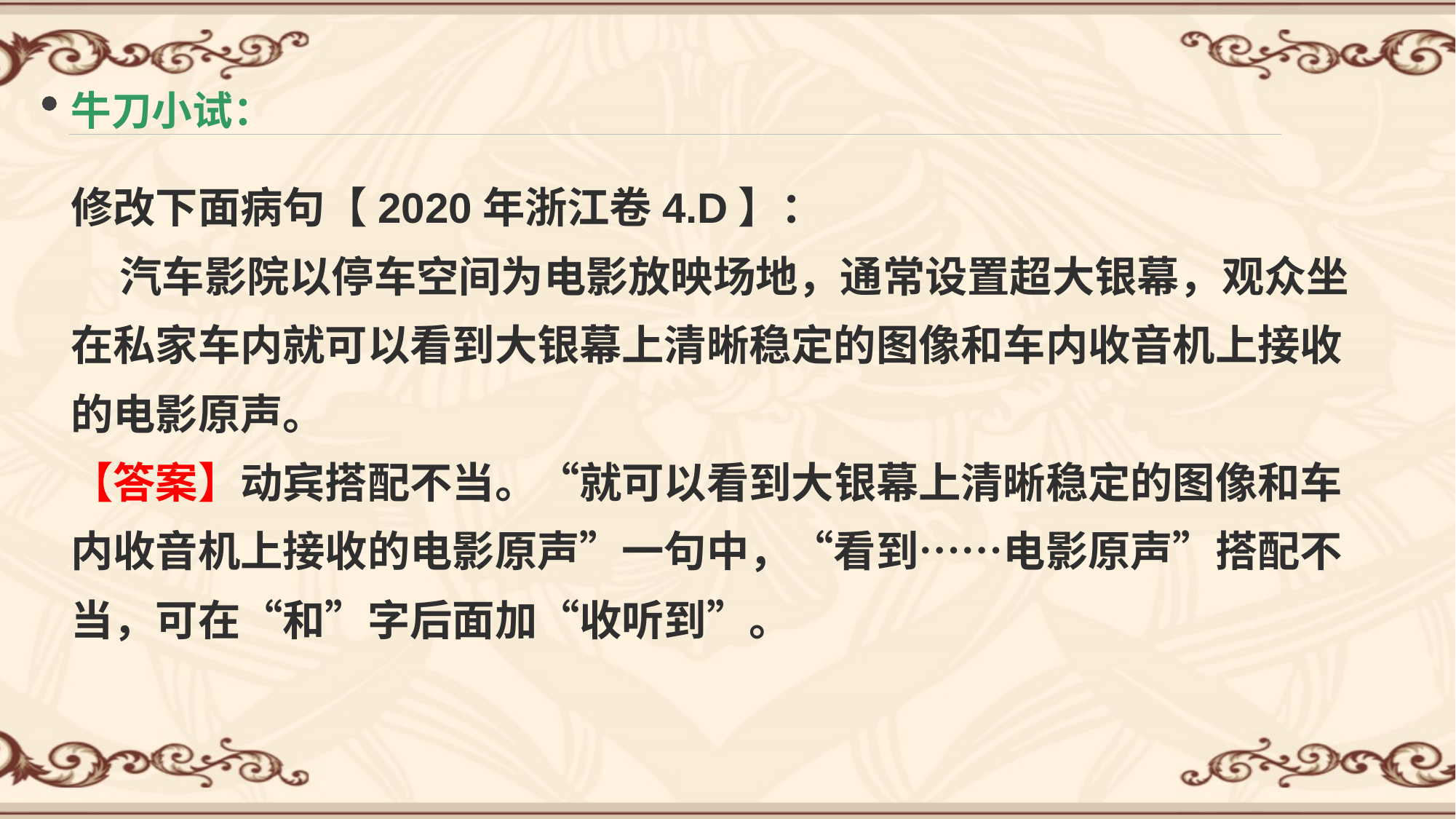

牛刀小试：

修改下面病句【2020年浙江卷4.D】：
    汽车影院以停车空间为电影放映场地，通常设置超大银幕，观众坐在私家车内就可以看到大银幕上清晰稳定的图像和车内收音机上接收的电影原声。
【答案】动宾搭配不当。“就可以看到大银幕上清晰稳定的图像和车内收音机上接收的电影原声”一句中，“看到……电影原声”搭配不当，可在“和”字后面加“收听到”。